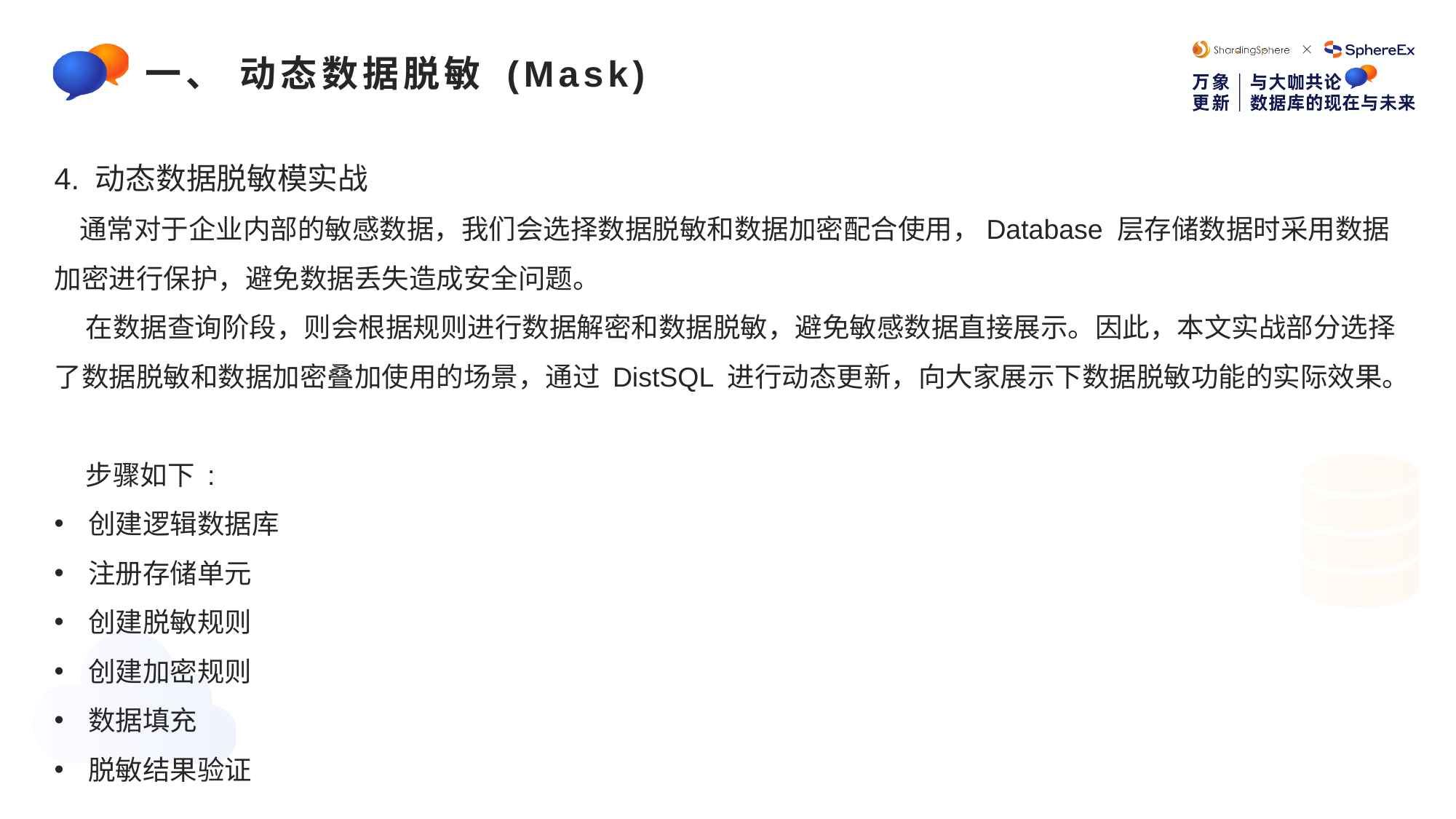

e7d195523061f1c0c2b73831c94a3edc981f60e396d3e182073EE1468018468A7F192AE5E5CD515B6C3125F8AF6E4EE646174E8CF0B46FD19828DCE8CDA3B3A044A74F0E769C5FA8CB87AB6FC303C8BA3785FAC64AF5424764E128FECAE4CC727650C04623638EBB0E38E204334561D5C6A1F0CAD760F6FBB7D9E209A4CCD06739B0CBDF42479AA5F56606813F7B2771
一、 动态数据脱敏 (Mask)
4. 动态数据脱敏模实战
   通常对于企业内部的敏感数据，我们会选择数据脱敏和数据加密配合使用，Database 层存储数据时采用数据加密进行保护，避免数据丢失造成安全问题。
    在数据查询阶段，则会根据规则进行数据解密和数据脱敏，避免敏感数据直接展示。因此，本文实战部分选择了数据脱敏和数据加密叠加使用的场景，通过 DistSQL 进行动态更新，向大家展示下数据脱敏功能的实际效果。

    步骤如下 :
创建逻辑数据库
注册存储单元
创建脱敏规则
创建加密规则
数据填充
脱敏结果验证